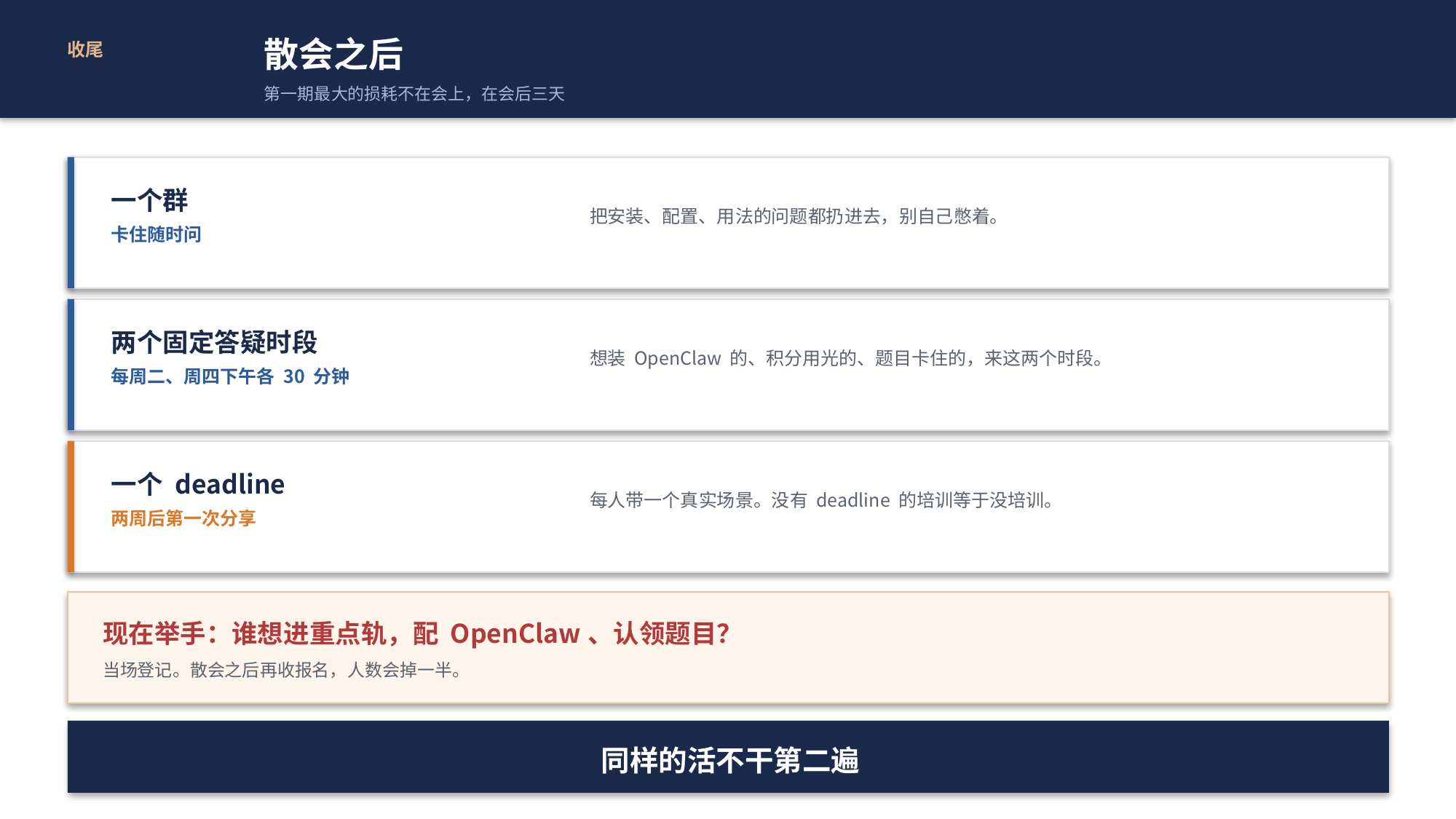

散会之后
第一期最大的损耗不在会上，在会后三天
收尾

一个群
卡住随时问
把安装、配置、用法的问题都扔进去，别自己憋着。

两个固定答疑时段
每周二、周四下午各 30 分钟
想装 OpenClaw 的、积分用光的、题目卡住的，来这两个时段。

一个 deadline
两周后第一次分享
每人带一个真实场景。没有 deadline 的培训等于没培训。

现在举手：谁想进重点轨，配 OpenClaw、认领题目？
当场登记。散会之后再收报名，人数会掉一半。

同样的活不干第二遍